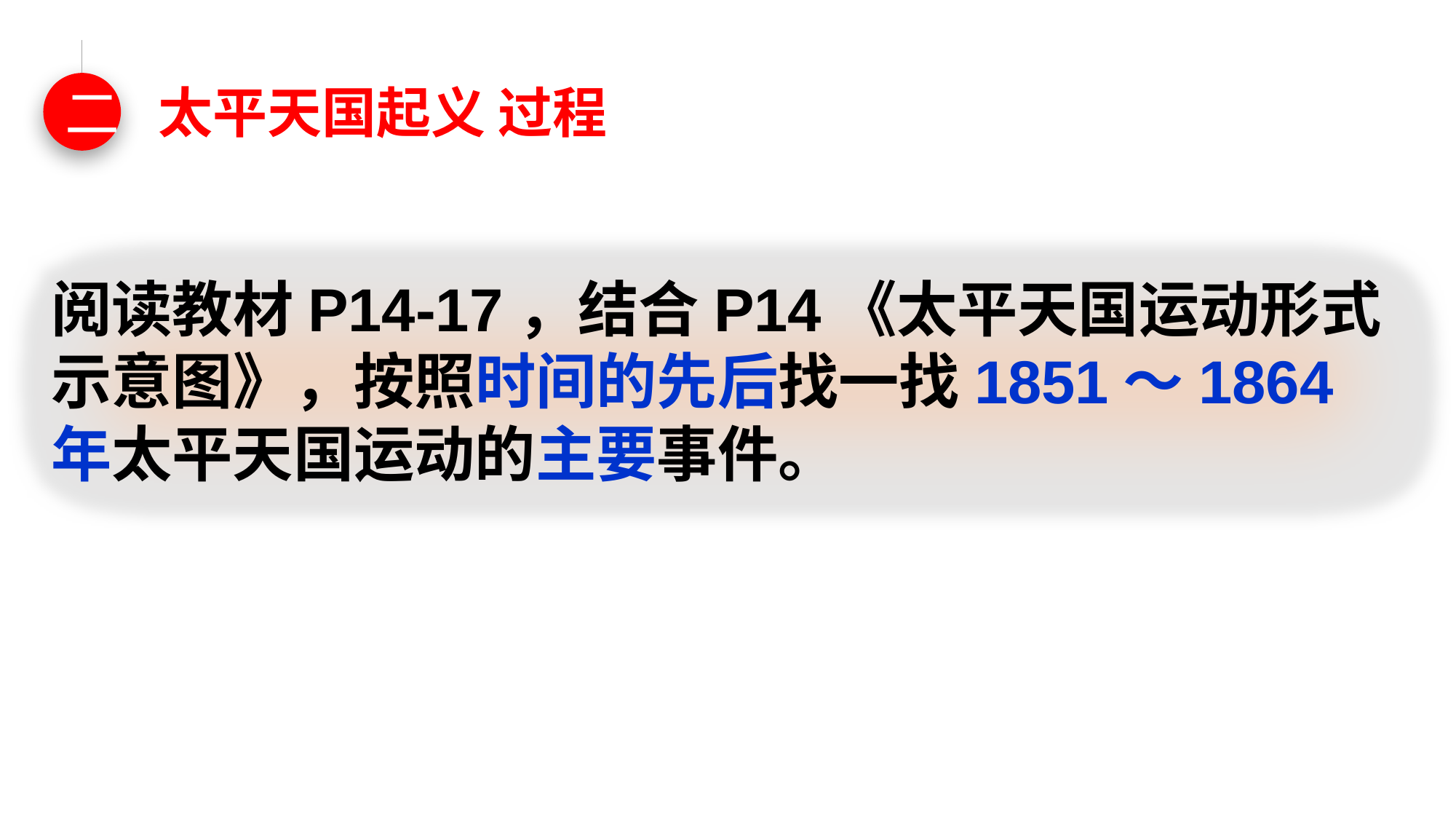

二
太平天国起义 过程

阅读教材P14-17，结合P14《太平天国运动形式示意图》，按照时间的先后找一找1851～1864年太平天国运动的主要事件。